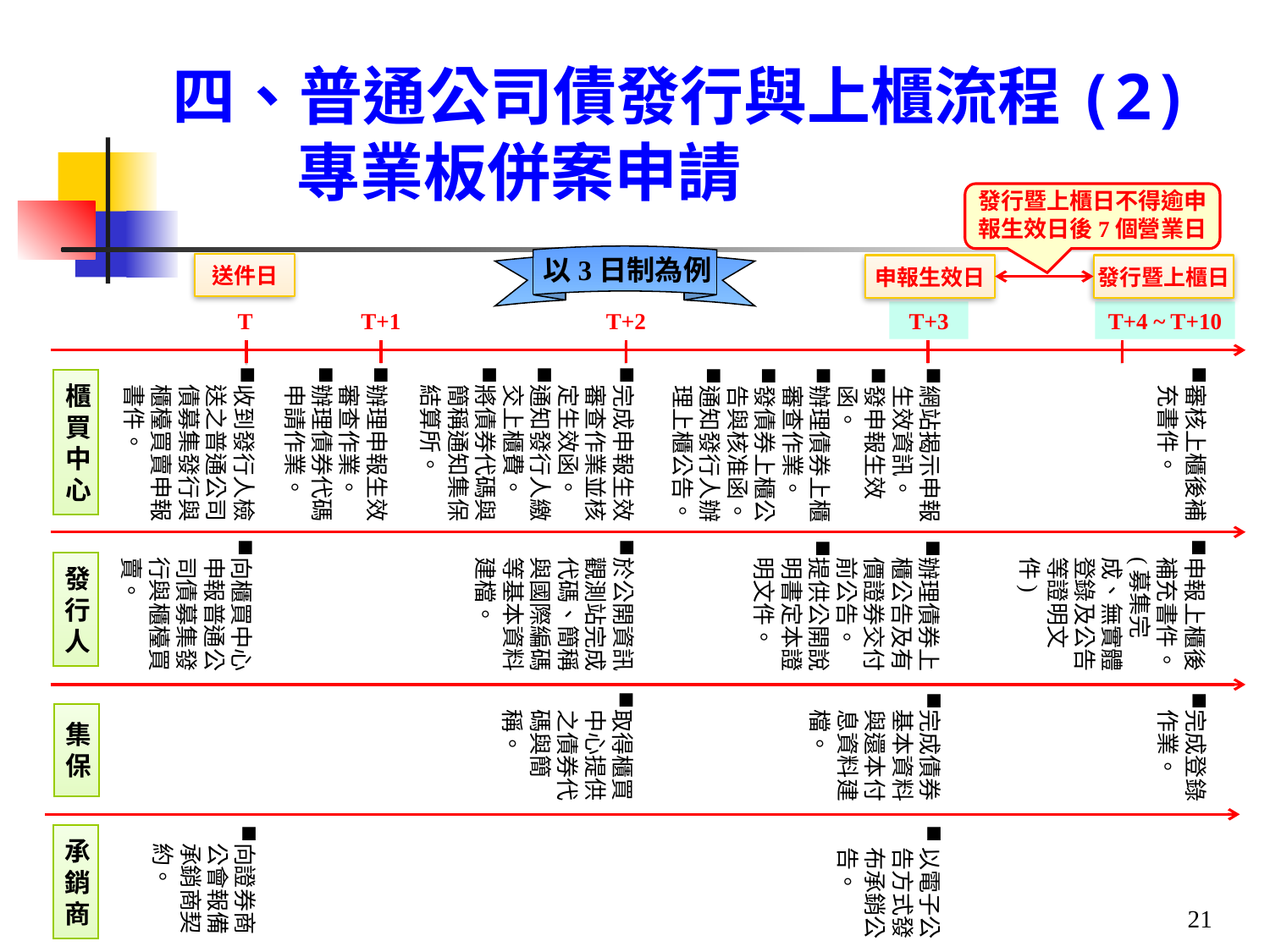

# 四、普通公司債發行與上櫃流程(2) 專業板併案申請
發行暨上櫃日不得逾申報生效日後7個營業日
以3日制為例
送件日
申報生效日
發行暨上櫃日
T+4 ~ T+10
T
T+1
T+2
T+3
收到發行人檢送之普通公司債募集發行與櫃檯買賣申報書件。
辦理申報生效審查作業。
辦理債券代碼申請作業。
完成申報生效審查作業並核定生效函。
通知發行人繳交上櫃費。
將債券代碼與簡稱通知集保結算所。
審核上櫃後補充書件。
網站揭示申報生效資訊。
發申報生效函。
辦理債券上櫃審查作業。
發債券上櫃公告與核准函。
通知發行人辦理上櫃公告。
櫃買中心
向櫃買中心申報普通公司債募集發行與櫃檯買賣。
申報上櫃後補充書件。
(募集完成、無實體登錄及公告等證明文件)
於公開資訊觀測站完成代碼、簡稱與國際編碼等基本資料建檔。
辦理債券上櫃公告及有價證券交付前公告。
提供公開說明書定本證明文件。
發行人
取得櫃買中心提供之債券代碼與簡稱。
完成債券基本資料與還本付息資料建檔。
完成登錄作業。
集保
向證券商公會報備承銷商契約。
以電子公告方式發布承銷公告。
承銷商
21